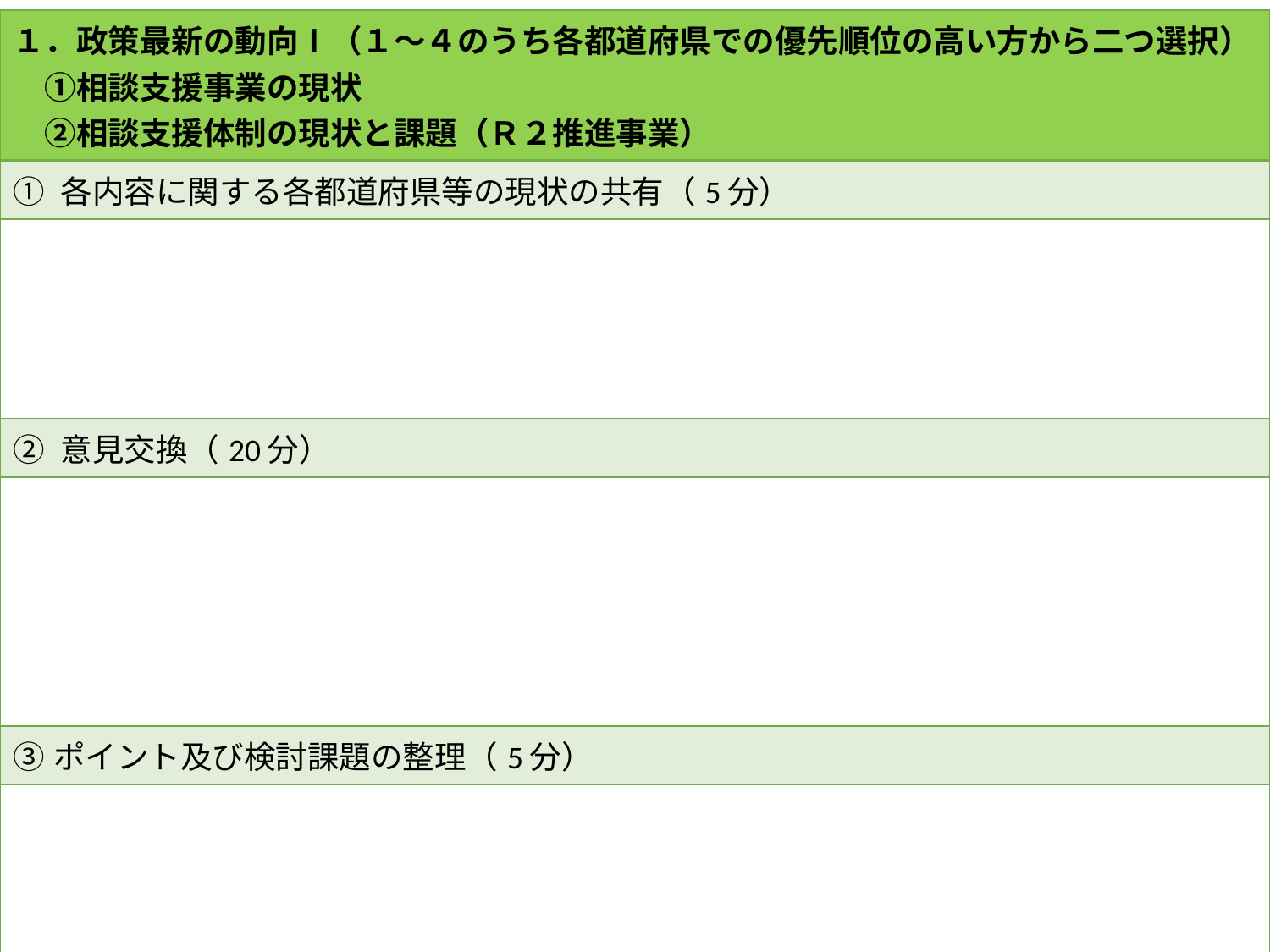

| １．政策最新の動向Ⅰ（１～４のうち各都道府県での優先順位の高い方から二つ選択） 　①相談支援事業の現状 　②相談支援体制の現状と課題（Ｒ２推進事業） |
| --- |
| ① 各内容に関する各都道府県等の現状の共有（5分） |
|  |
| ② 意見交換（20分） |
|  |
| ③ポイント及び検討課題の整理（5分） |
|  |